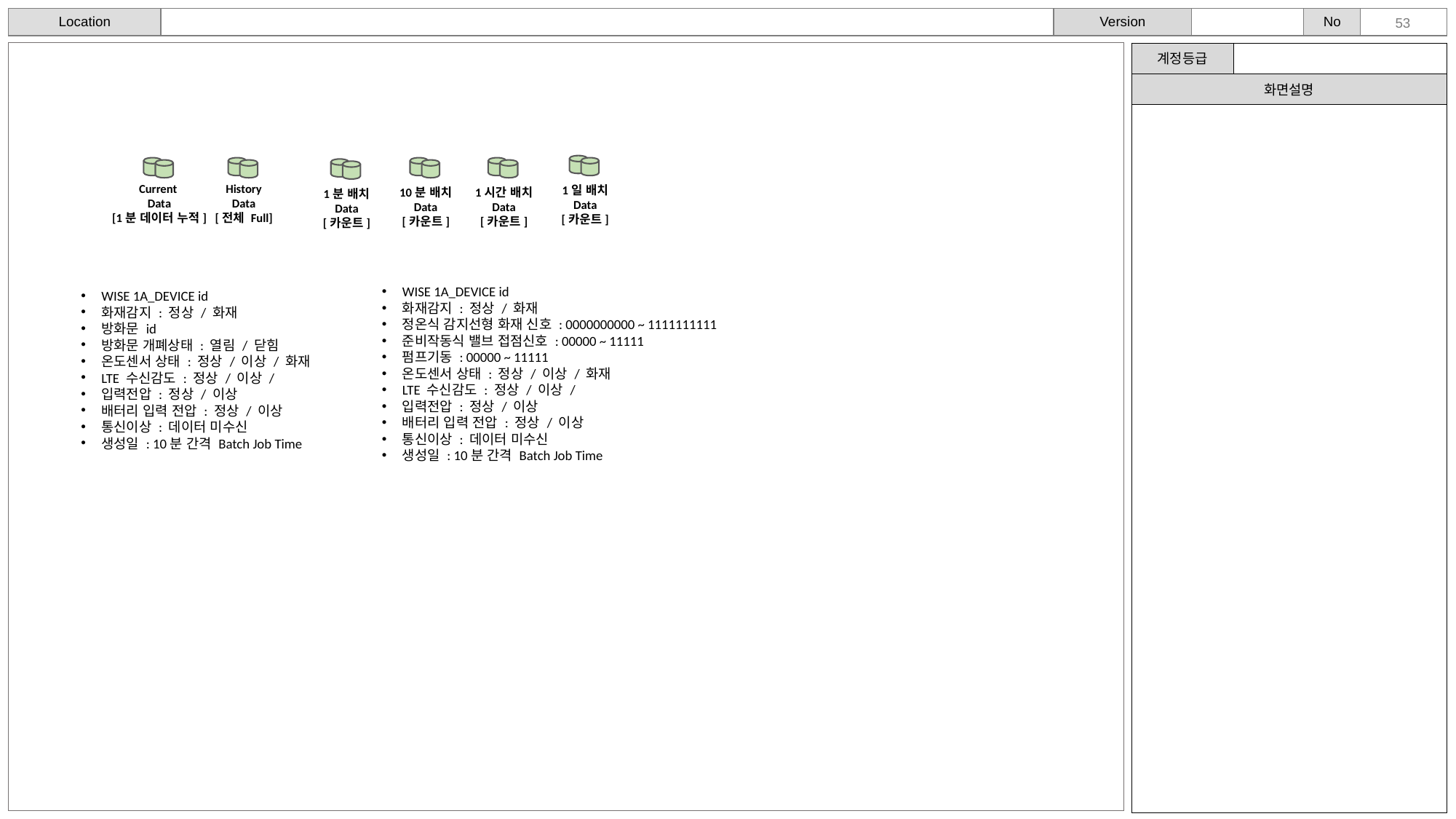

1일 배치
Data
[카운트]

10분 배치
Data
[카운트]

1시간 배치
Data
[카운트]

1분 배치
Data
[카운트]
Current
Data
[1분 데이터 누적]
History
Data
[전체 Full]
WISE 1A_DEVICE id
화재감지 : 정상 / 화재
정온식 감지선형 화재 신호 : 0000000000 ~ 1111111111
준비작동식 밸브 접점신호 : 00000 ~ 11111
펌프기동 : 00000 ~ 11111
온도센서 상태 : 정상 / 이상 / 화재
LTE 수신감도 : 정상 / 이상 /
입력전압 : 정상 / 이상
배터리 입력 전압 : 정상 / 이상
통신이상 : 데이터 미수신
생성일 : 10분 간격 Batch Job Time

WISE 1A_DEVICE id
화재감지 : 정상 / 화재
방화문 id
방화문 개폐상태 : 열림 / 닫힘
온도센서 상태 : 정상 / 이상 / 화재
LTE 수신감도 : 정상 / 이상 /
입력전압 : 정상 / 이상
배터리 입력 전압 : 정상 / 이상
통신이상 : 데이터 미수신
생성일 : 10분 간격 Batch Job Time